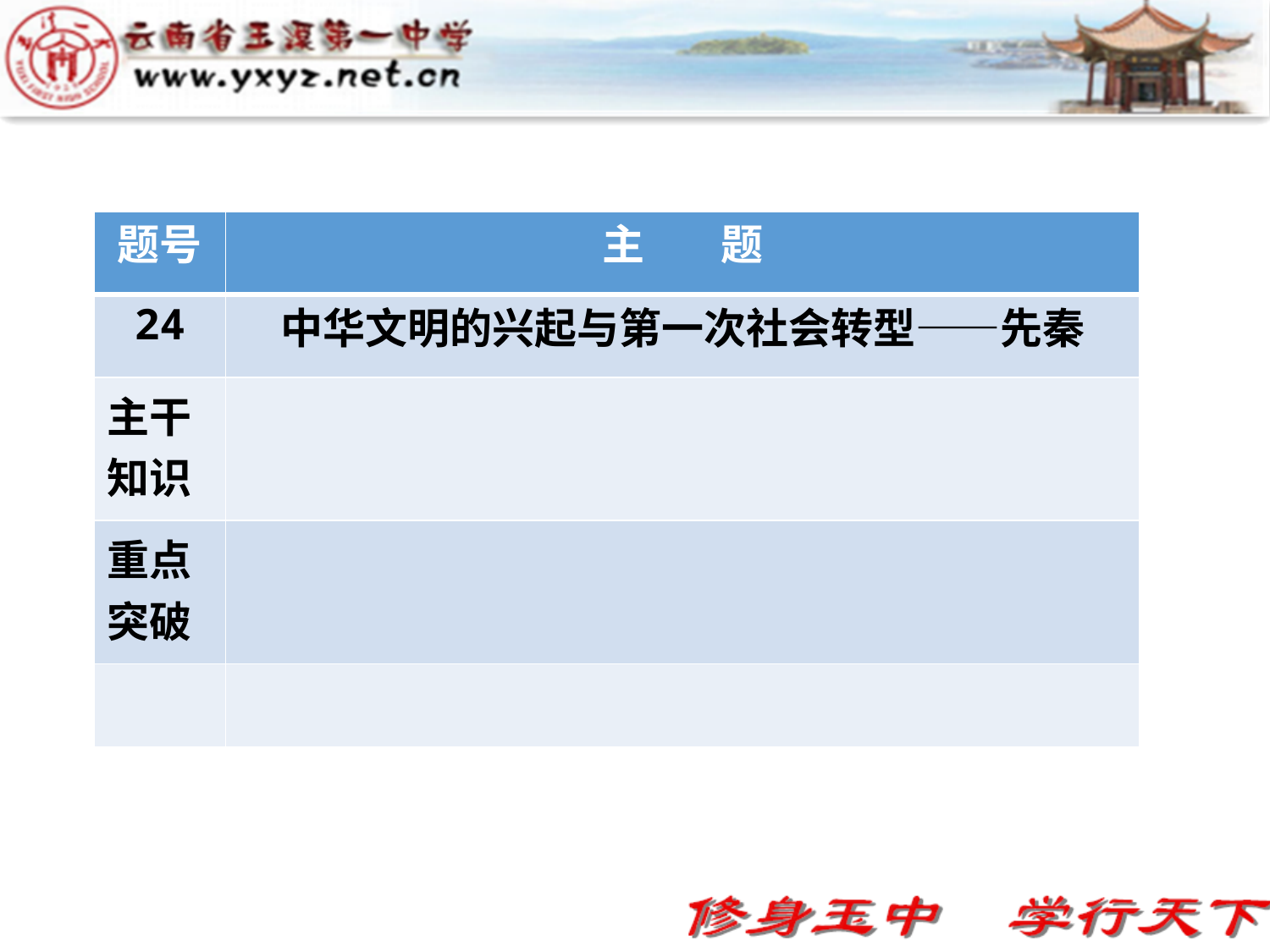

| 题号 | 主 题 |
| --- | --- |
| 24 | 中华文明的兴起与第一次社会转型——先秦 |
| 主干知识 |  |
| 重点突破 |  |
|  |  |